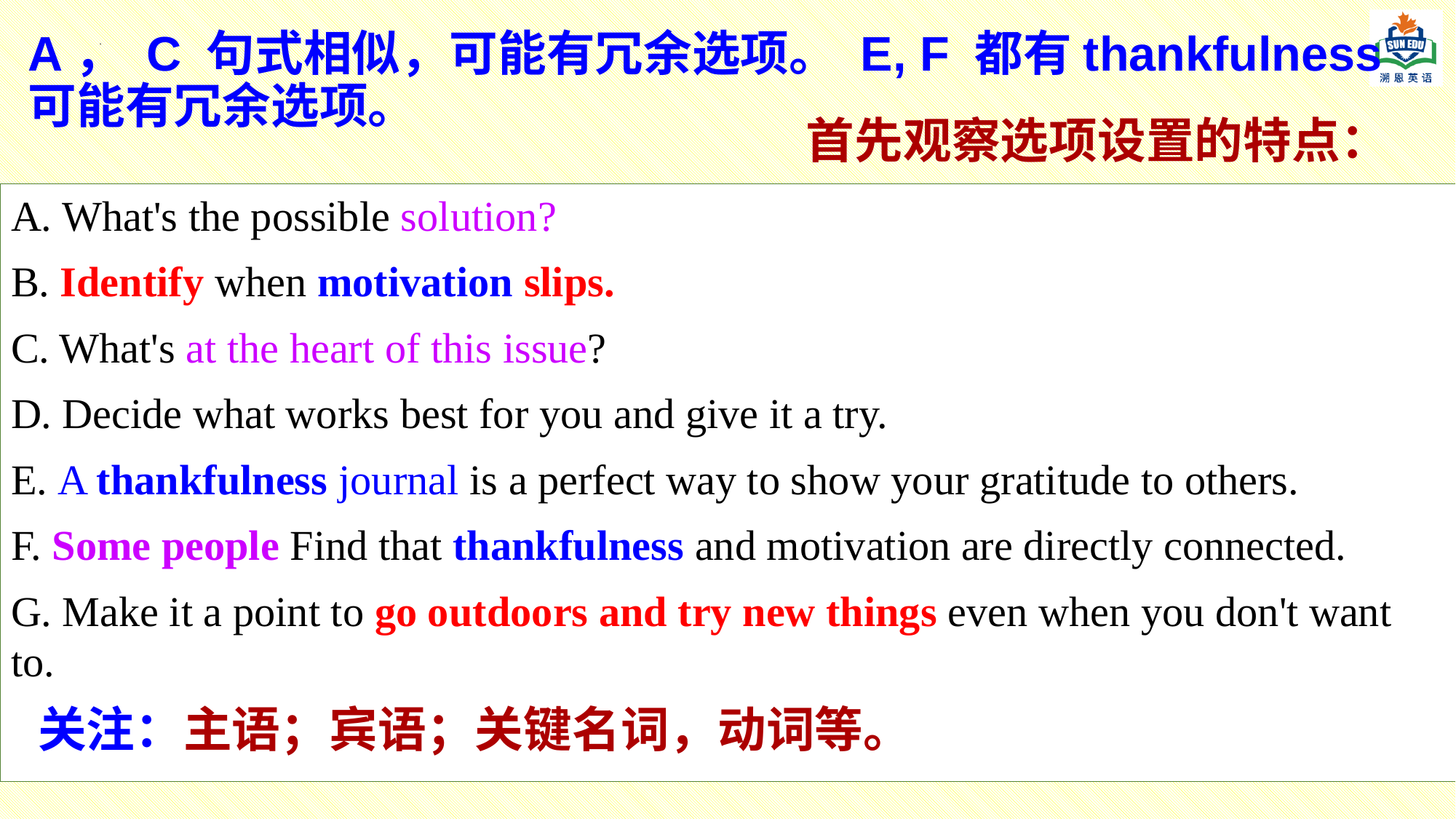

A， C 句式相似，可能有冗余选项。 E, F 都有thankfulness 可能有冗余选项。
# 首先观察选项设置的特点：
A. What's the possible solution?
B. Identify when motivation slips.
C. What's at the heart of this issue?
D. Decide what works best for you and give it a try.
E. A thankfulness journal is a perfect way to show your gratitude to others.
F. Some people Find that thankfulness and motivation are directly connected.
G. Make it a point to go outdoors and try new things even when you don't want to.

关注：主语；宾语；关键名词，动词等。